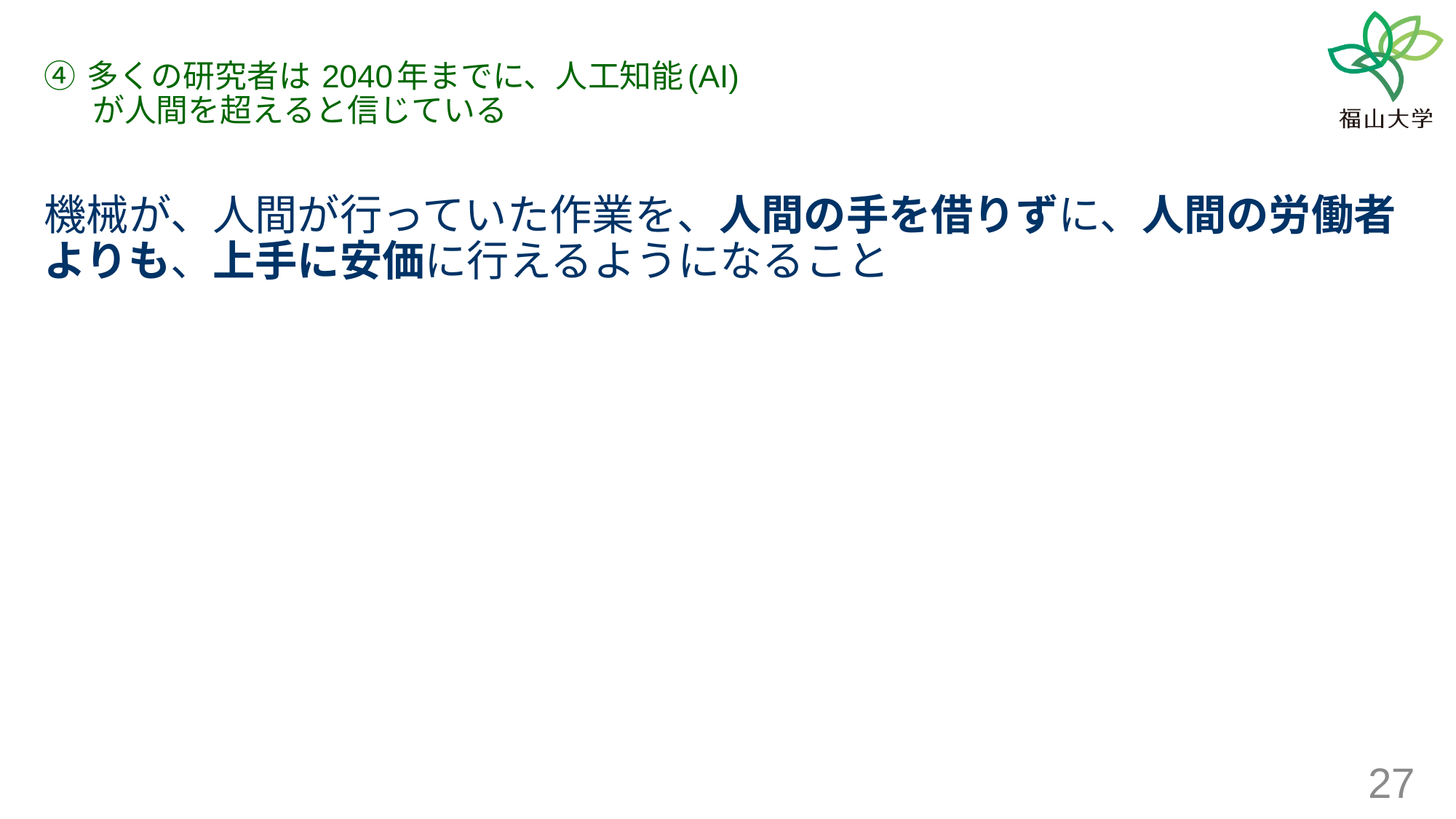

# ④ 多くの研究者は 2040年までに、人工知能(AI) が人間を超えると信じている
機械が、人間が行っていた作業を、人間の手を借りずに、人間の労働者よりも、上手に安価に行えるようになること
27